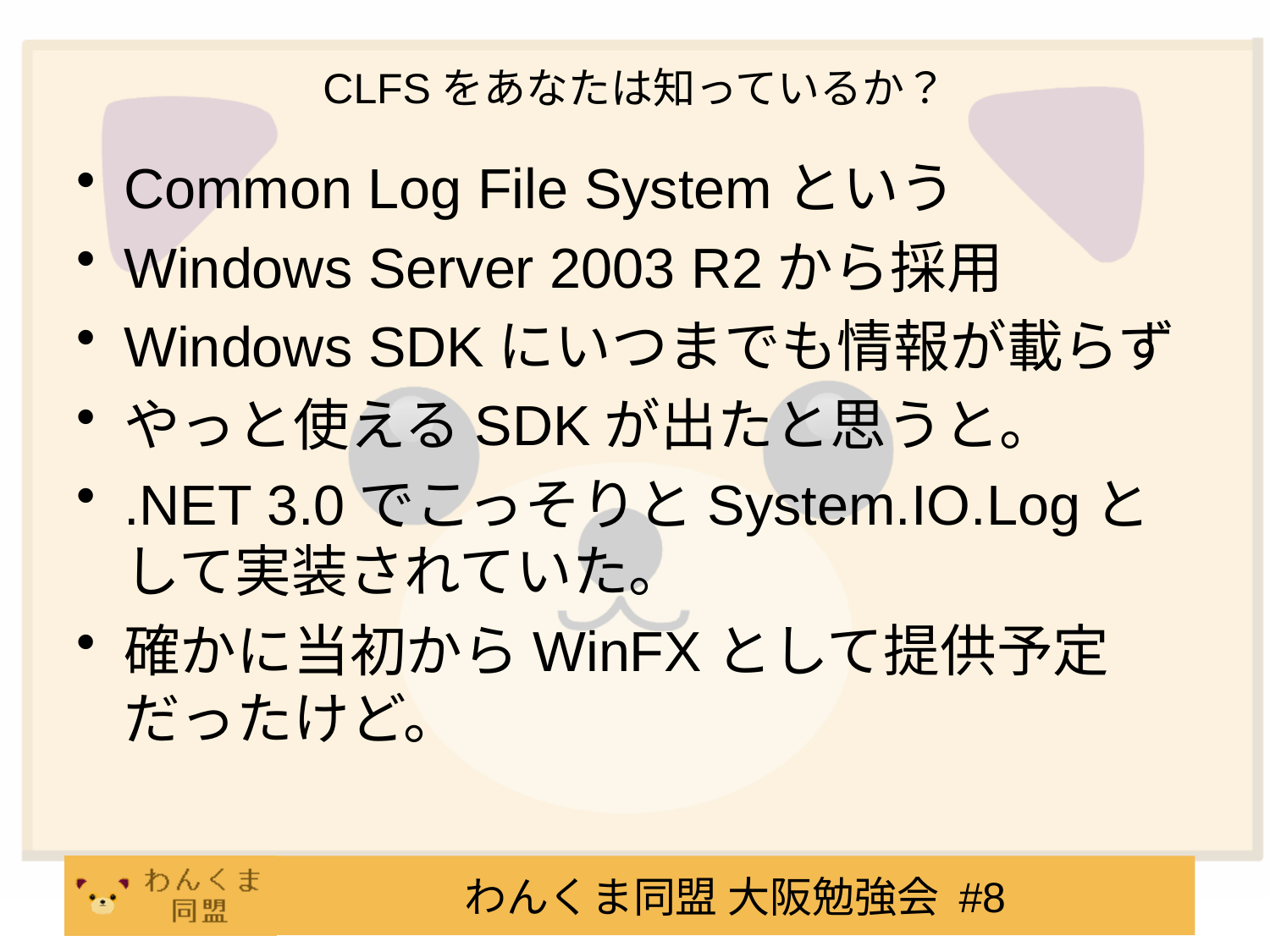

# CLFSをあなたは知っているか？
Common Log File Systemという
Windows Server 2003 R2から採用
Windows SDKにいつまでも情報が載らず
やっと使えるSDKが出たと思うと。
.NET 3.0でこっそりとSystem.IO.Logとして実装されていた。
確かに当初からWinFXとして提供予定だったけど。